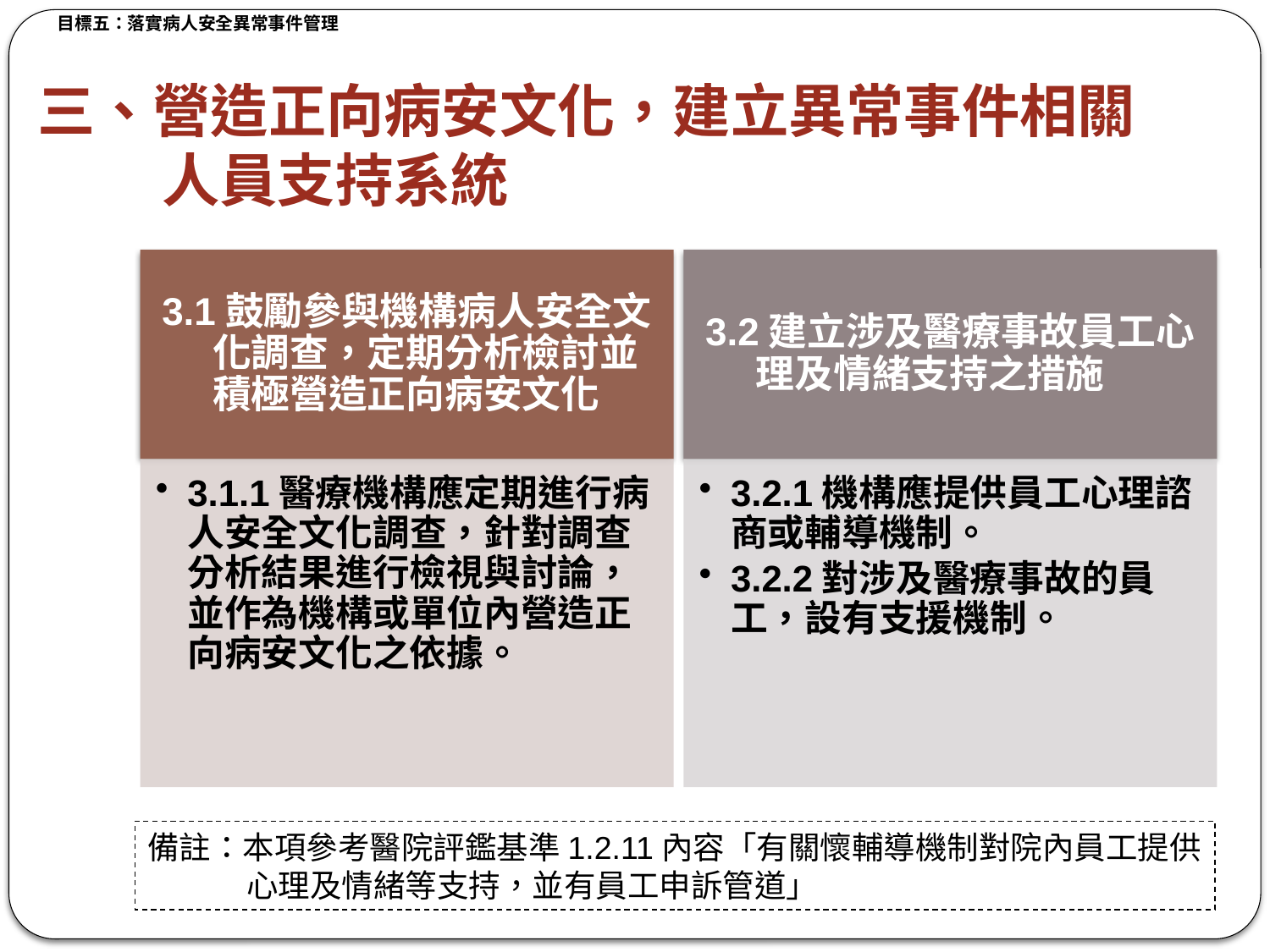

# 三、營造正向病安文化，建立異常事件相關人員支持系統
3.1鼓勵參與機構病人安全文化調查，定期分析檢討並積極營造正向病安文化
3.1.1醫療機構應定期進行病人安全文化調查，針對調查分析結果進行檢視與討論，並作為機構或單位內營造正向病安文化之依據。
3.2建立涉及醫療事故員工心理及情緒支持之措施
3.2.1機構應提供員工心理諮商或輔導機制。
3.2.2對涉及醫療事故的員工，設有支援機制。
備註：本項參考醫院評鑑基準1.2.11內容「有關懷輔導機制對院內員工提供心理及情緒等支持，並有員工申訴管道」